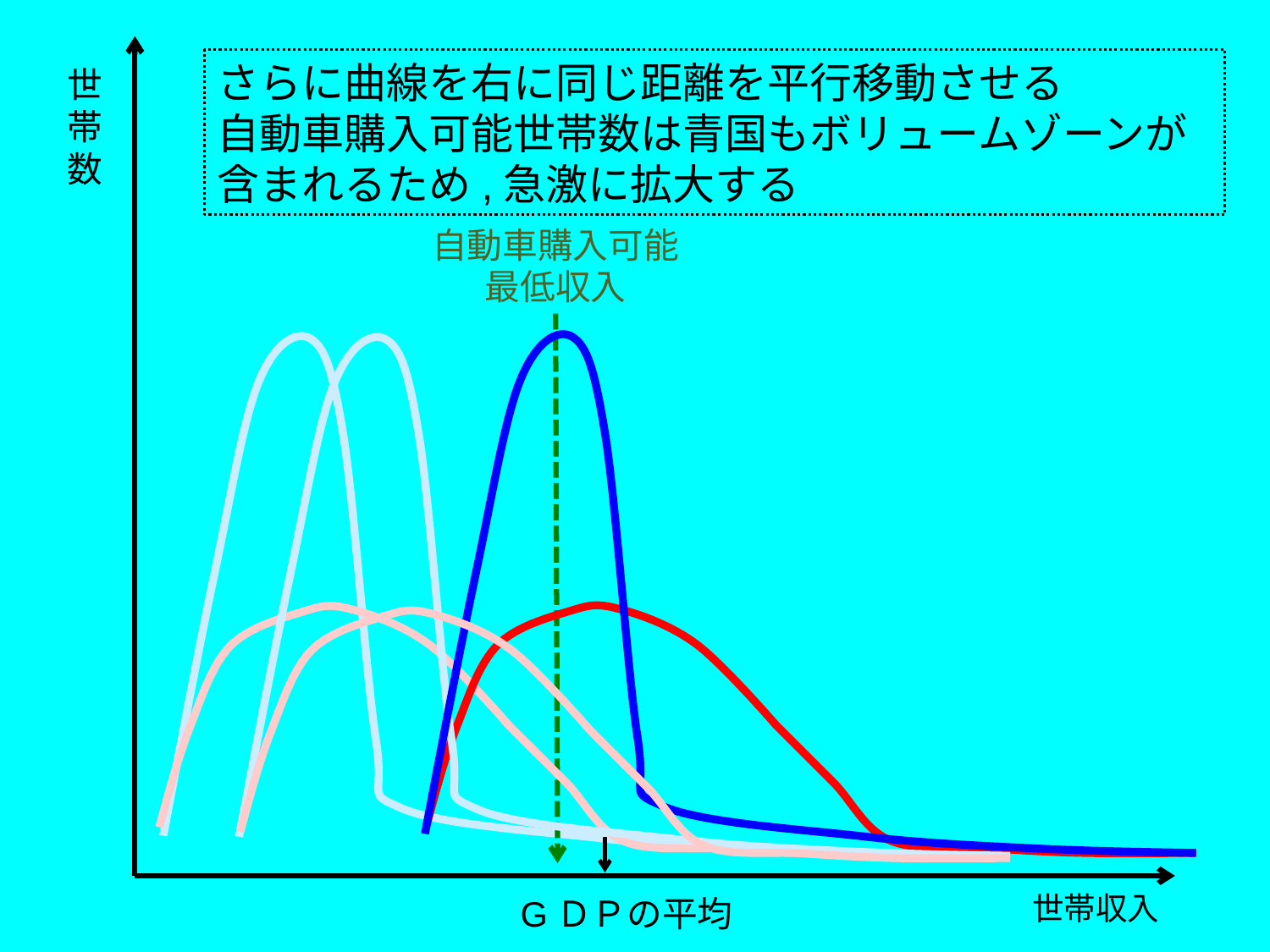

さらに曲線を右に同じ距離を平行移動させる
自動車購入可能世帯数は青国もボリュームゾーンが含まれるため,急激に拡大する
世帯数
自動車購入可能
最低収入

 世帯収入
GＤＰの平均